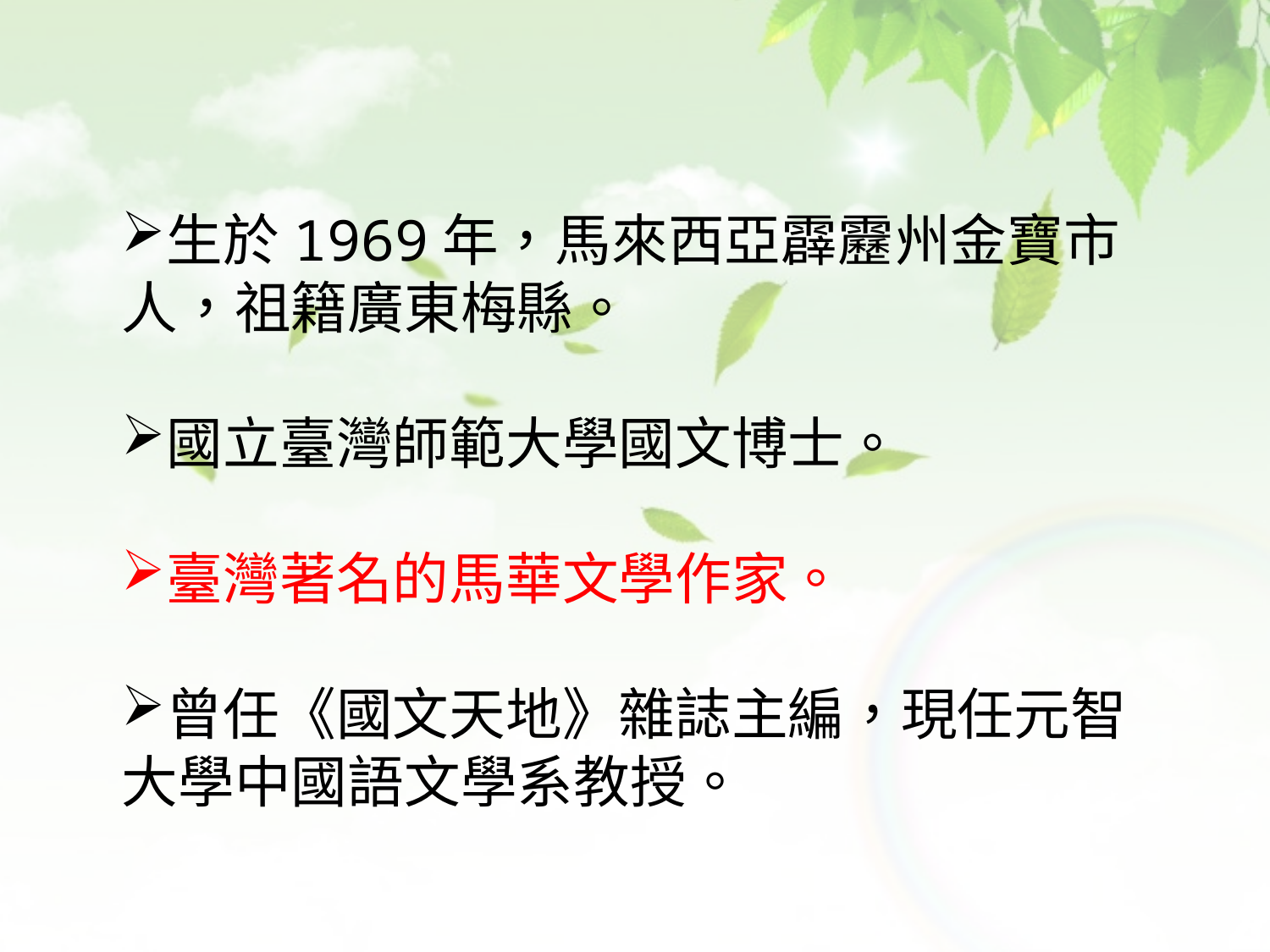

生於1969年，馬來西亞霹靂州金寶市人，祖籍廣東梅縣。

國立臺灣師範大學國文博士。

臺灣著名的馬華文學作家。

曾任《國文天地》雜誌主編，現任元智大學中國語文學系教授。